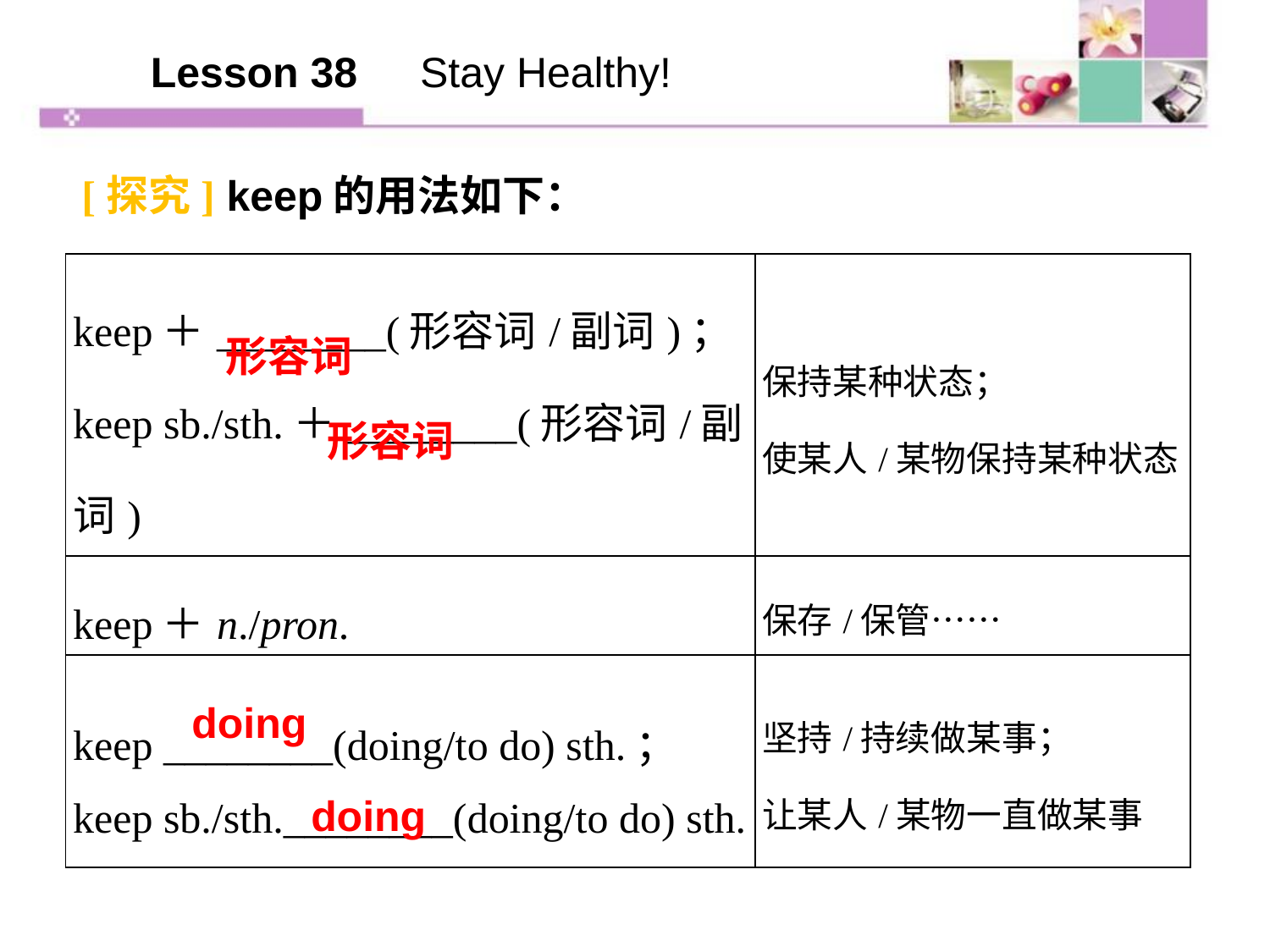

Lesson 38　Stay Healthy!
[探究] keep的用法如下：
| keep＋\_\_\_\_\_\_\_\_(形容词/副词)； keep sb./sth.＋\_\_\_\_\_\_\_\_(形容词/副词) | 保持某种状态； 使某人/某物保持某种状态 |
| --- | --- |
| keep＋n./pron. | 保存/保管…… |
| keep \_\_\_\_\_\_\_\_(doing/to do) sth.； keep sb./sth.\_\_\_\_\_\_\_\_(doing/to do) sth. | 坚持/持续做某事； 让某人/某物一直做某事 |

形容词
形容词
doing
doing